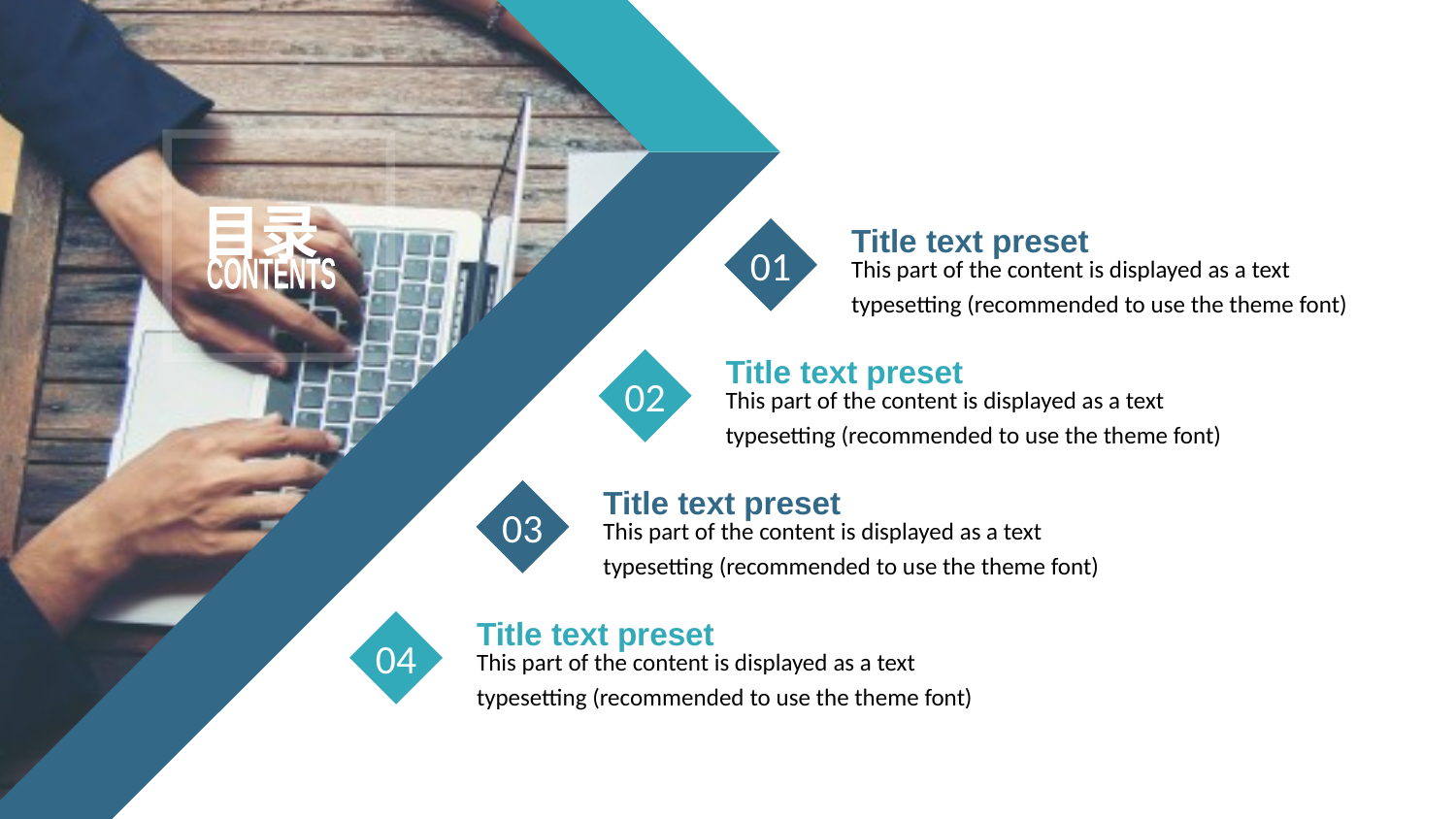

目录
CONTENTS

01
Title text preset
This part of the content is displayed as a text typesetting (recommended to use the theme font)
02
Title text preset
This part of the content is displayed as a text typesetting (recommended to use the theme font)
03
Title text preset
This part of the content is displayed as a text typesetting (recommended to use the theme font)
04
Title text preset
This part of the content is displayed as a text typesetting (recommended to use the theme font)